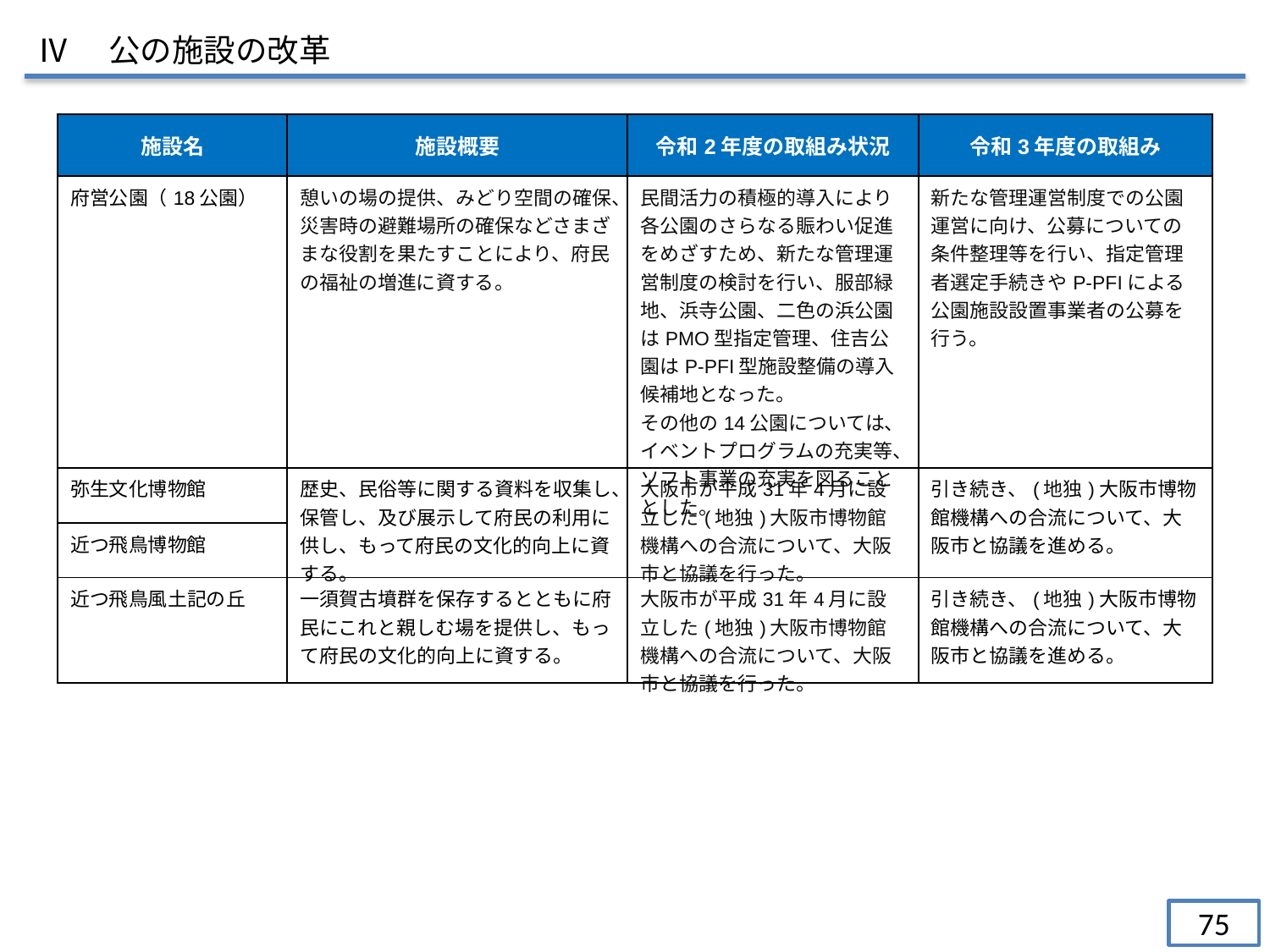

Ⅳ　公の施設の改革
| 施設名 | 施設概要 | 令和2年度の取組み状況 | 令和3年度の取組み |
| --- | --- | --- | --- |
| 府営公園（18公園） | 憩いの場の提供、みどり空間の確保、災害時の避難場所の確保などさまざまな役割を果たすことにより、府民の福祉の増進に資する。 | 民間活力の積極的導入により各公園のさらなる賑わい促進をめざすため、新たな管理運営制度の検討を行い、服部緑地、浜寺公園、二色の浜公園はPMO型指定管理、住吉公園はP-PFI型施設整備の導入候補地となった。 その他の14公園については、イベントプログラムの充実等、ソフト事業の充実を図ることとした。 | 新たな管理運営制度での公園運営に向け、公募についての条件整理等を行い、指定管理者選定手続きやP-PFIによる公園施設設置事業者の公募を行う。 |
| 弥生文化博物館 | 歴史、民俗等に関する資料を収集し、保管し、及び展示して府民の利用に供し、もって府民の文化的向上に資する。 | 大阪市が平成31年4月に設立した(地独)大阪市博物館機構への合流について、大阪市と協議を行った。 | 引き続き、(地独)大阪市博物館機構への合流について、大阪市と協議を進める。 |
| 近つ飛鳥博物館 |  |  |  |
| 近つ飛鳥風土記の丘 | 一須賀古墳群を保存するとともに府民にこれと親しむ場を提供し、もって府民の文化的向上に資する。 | 大阪市が平成31年4月に設立した(地独)大阪市博物館機構への合流について、大阪市と協議を行った。 | 引き続き、(地独)大阪市博物館機構への合流について、大阪市と協議を進める。 |
75